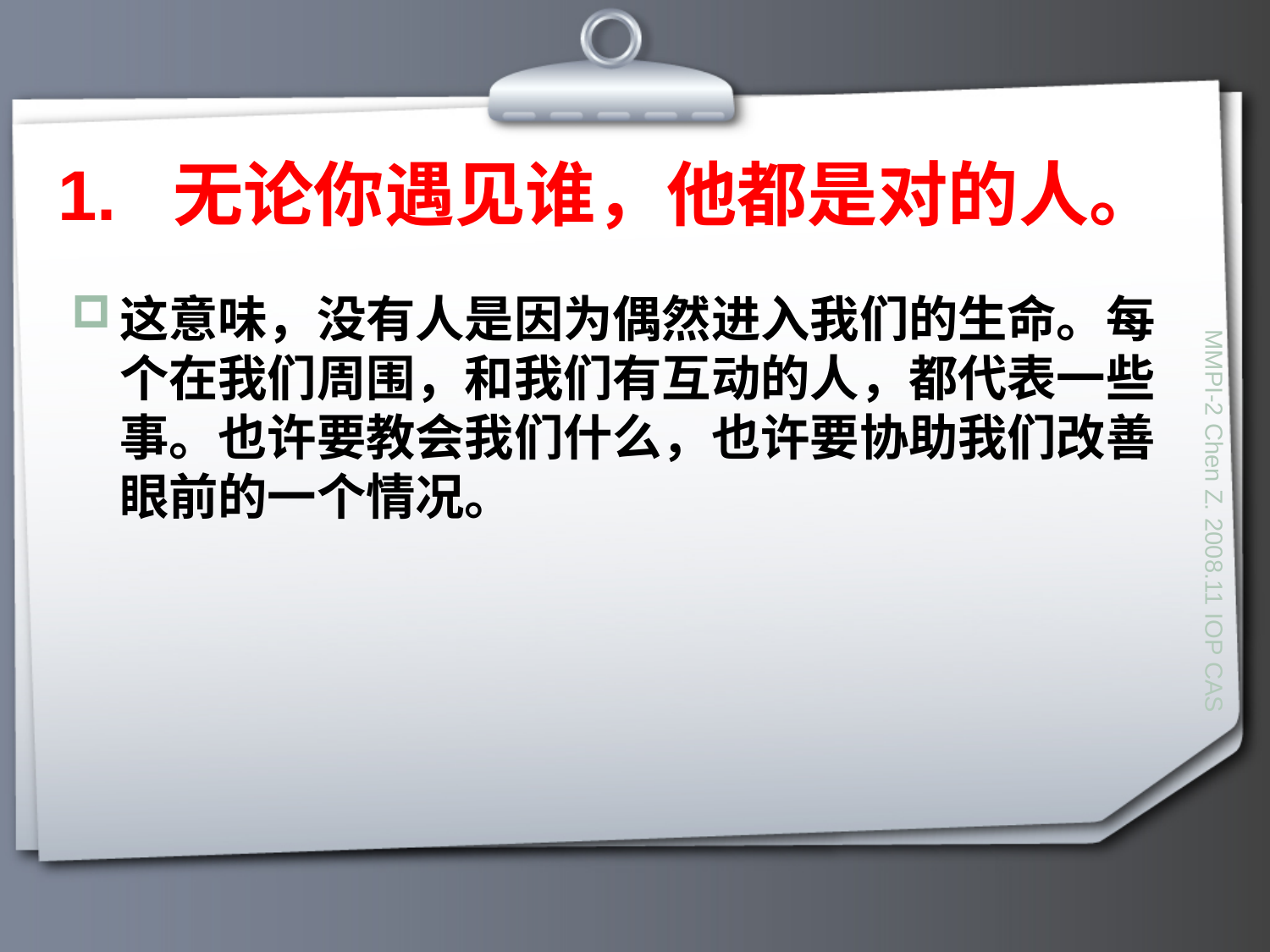

# 1.  无论你遇见谁，他都是对的人。
这意味，没有人是因为偶然进入我们的生命。每个在我们周围，和我们有互动的人，都代表一些事。也许要教会我们什么，也许要协助我们改善眼前的一个情况。